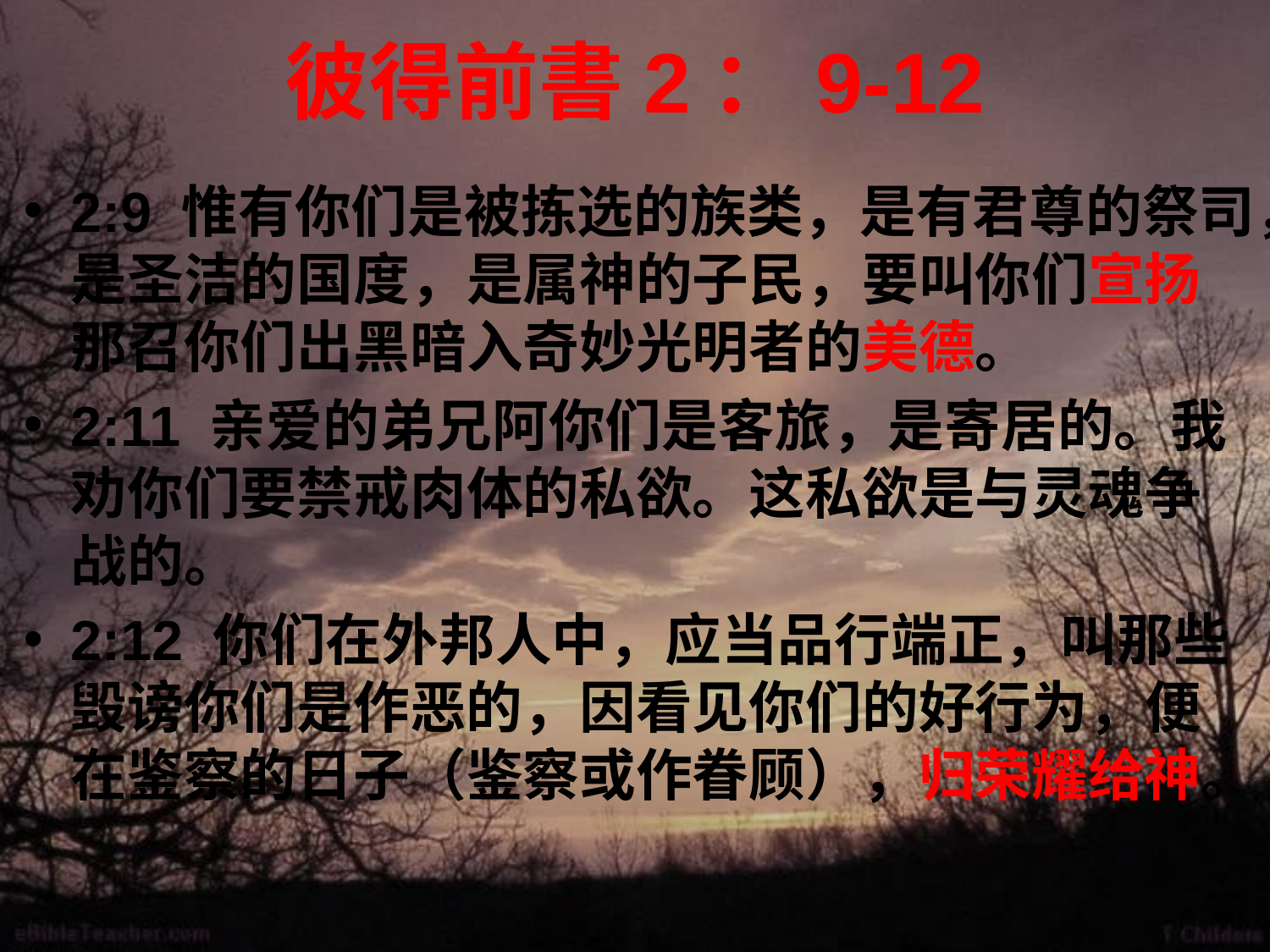

# 彼得前書2：9-12
2:9 惟有你们是被拣选的族类，是有君尊的祭司，是圣洁的国度，是属神的子民，要叫你们宣扬那召你们出黑暗入奇妙光明者的美德。
2:11 亲爱的弟兄阿你们是客旅，是寄居的。我劝你们要禁戒肉体的私欲。这私欲是与灵魂争战的。
2:12 你们在外邦人中，应当品行端正，叫那些毁谤你们是作恶的，因看见你们的好行为，便在鉴察的日子（鉴察或作眷顾），归荣耀给神。